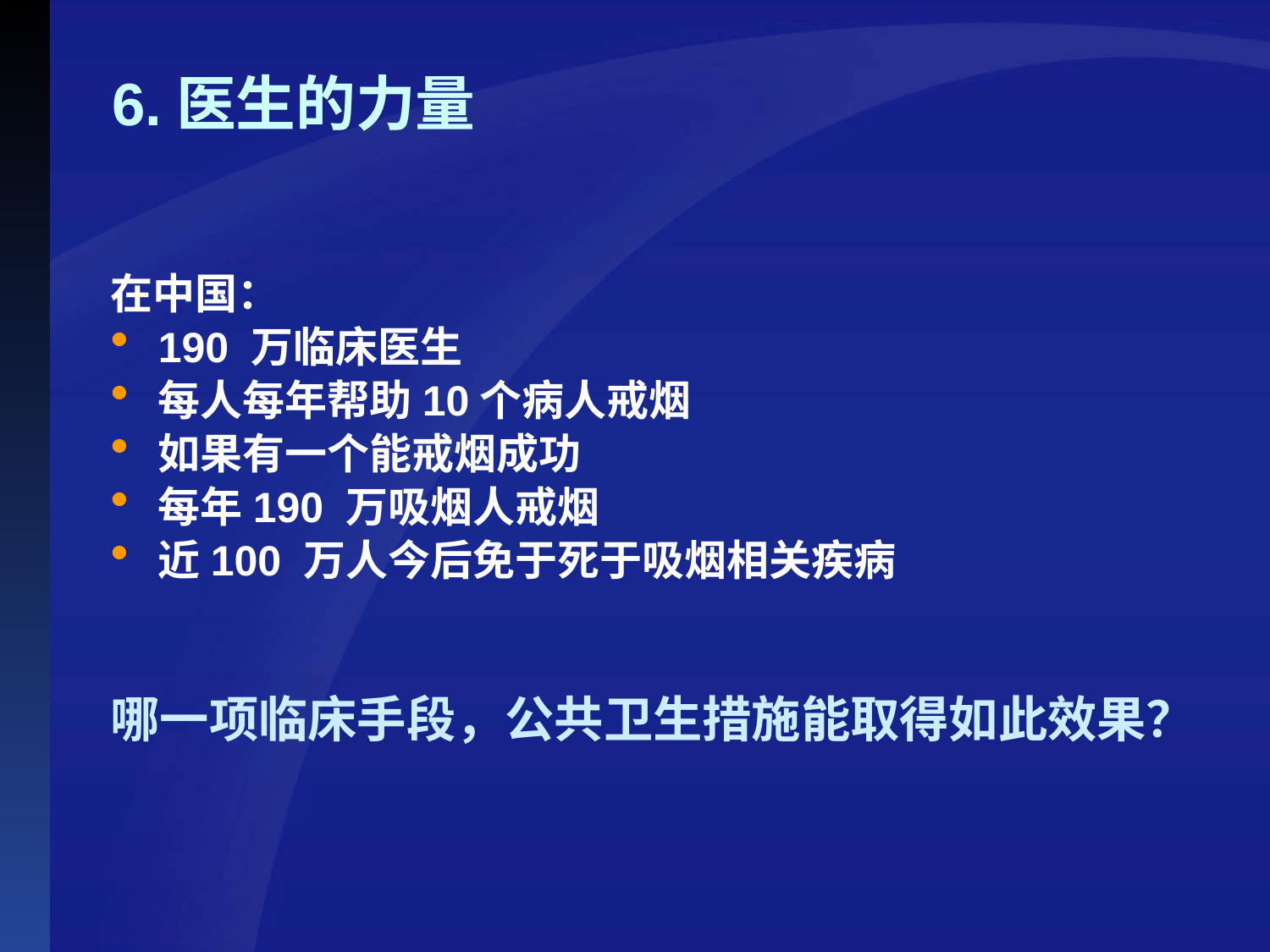

6.医生的力量
在中国：
190 万临床医生
每人每年帮助10个病人戒烟
如果有一个能戒烟成功
每年190 万吸烟人戒烟
近100 万人今后免于死于吸烟相关疾病

哪一项临床手段，公共卫生措施能取得如此效果？